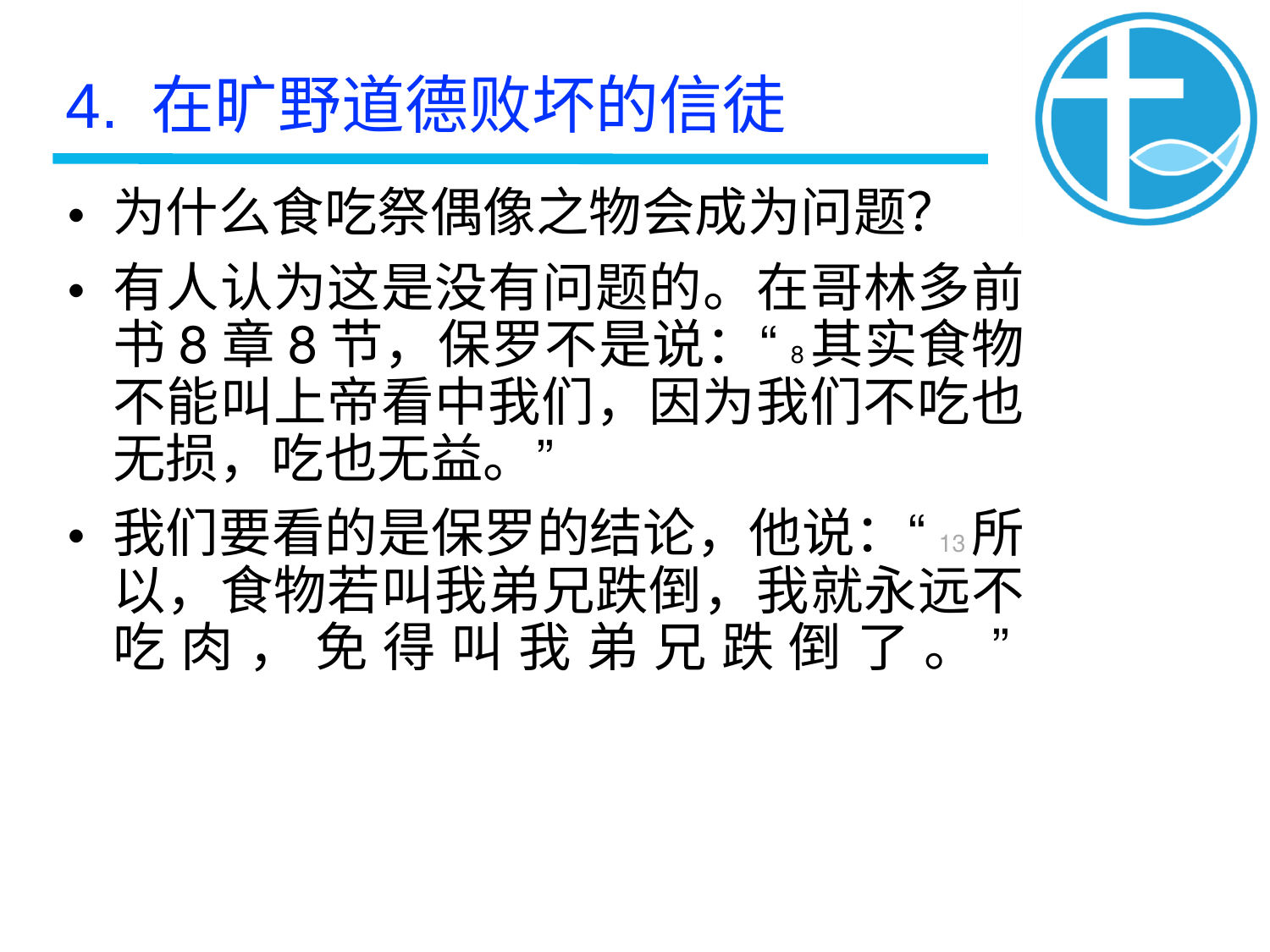

4. 在旷野道德败坏的信徒
为什么食吃祭偶像之物会成为问题？
有人认为这是没有问题的。在哥林多前书8章8节，保罗不是说：“8其实食物不能叫上帝看中我们，因为我们不吃也无损，吃也无益。”
我们要看的是保罗的结论，他说：“13所以，食物若叫我弟兄跌倒，我就永远不吃肉，免得叫我弟兄跌倒了。”